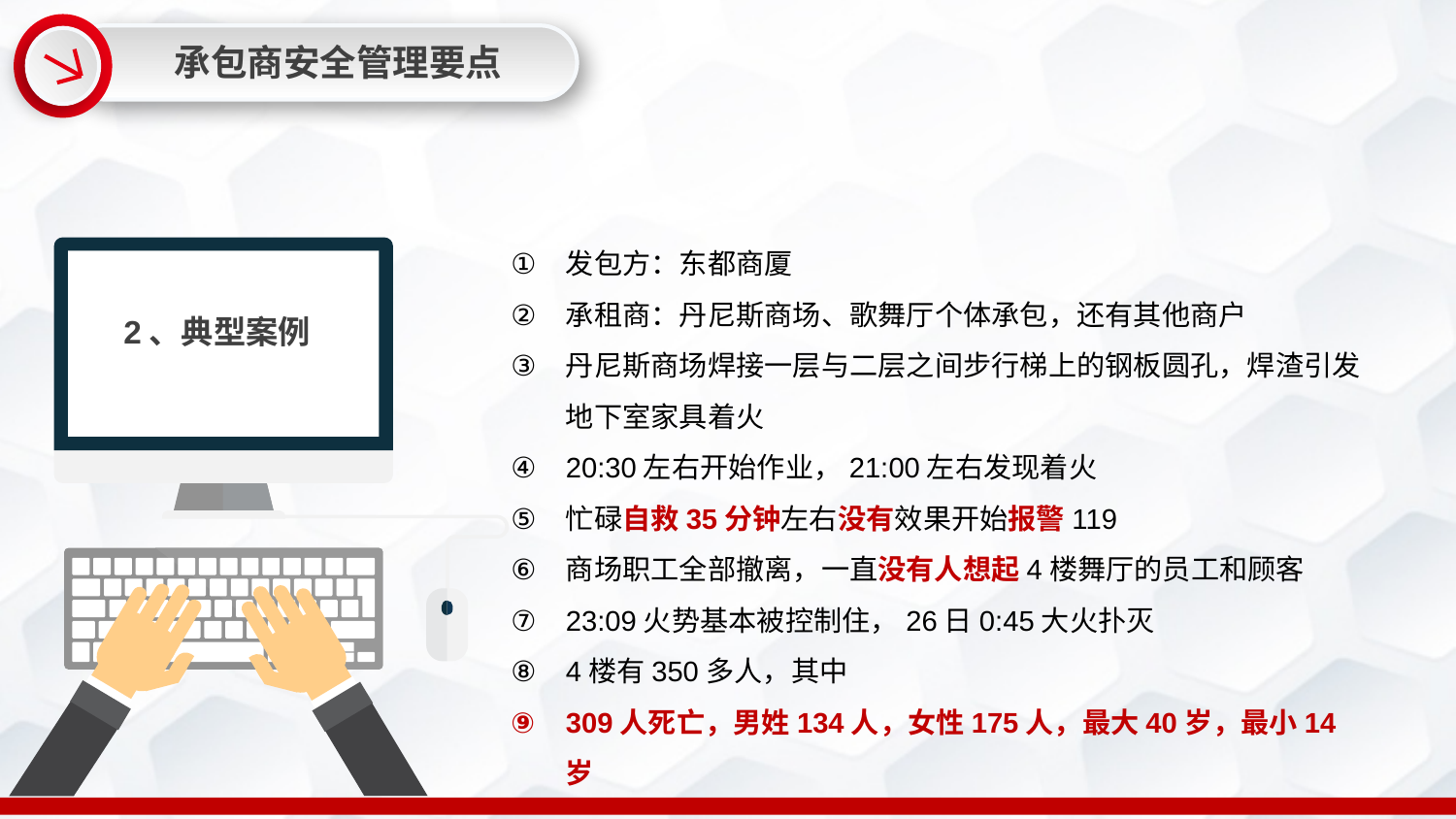

承包商安全管理要点
发包方：东都商厦
承租商：丹尼斯商场、歌舞厅个体承包，还有其他商户
丹尼斯商场焊接一层与二层之间步行梯上的钢板圆孔，焊渣引发地下室家具着火
20:30左右开始作业，21:00左右发现着火
忙碌自救35分钟左右没有效果开始报警119
商场职工全部撤离，一直没有人想起4楼舞厅的员工和顾客
23:09火势基本被控制住，26日0:45大火扑灭
4楼有350多人，其中
309人死亡，男姓134人，女性175人，最大40岁，最小14岁

2、典型案例